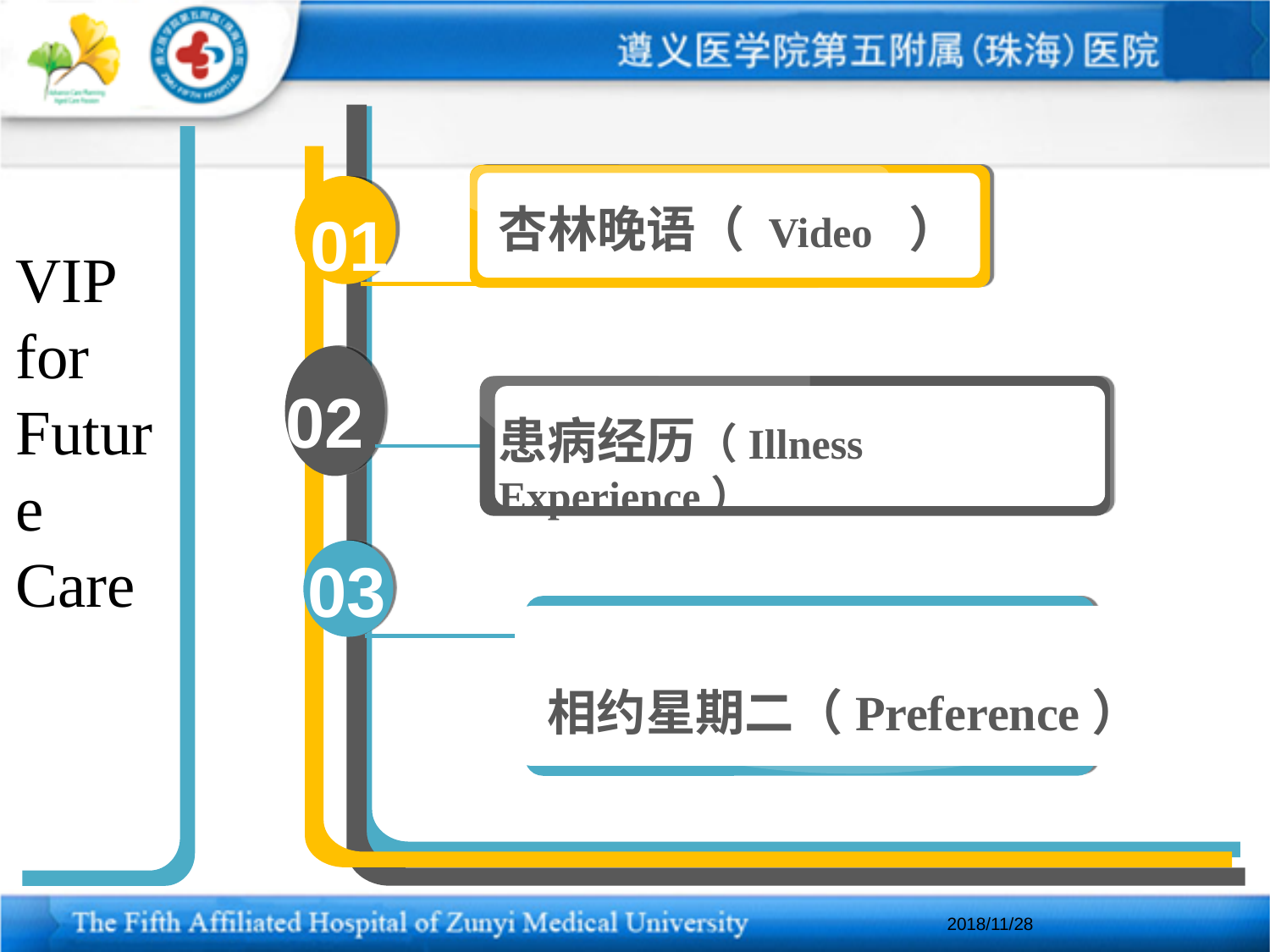

01

杏林晚语（ Video  ）
02

VIP for
Future Care

患病经历（Illness Experience）

03

相约星期二（Preference）
2018/11/28